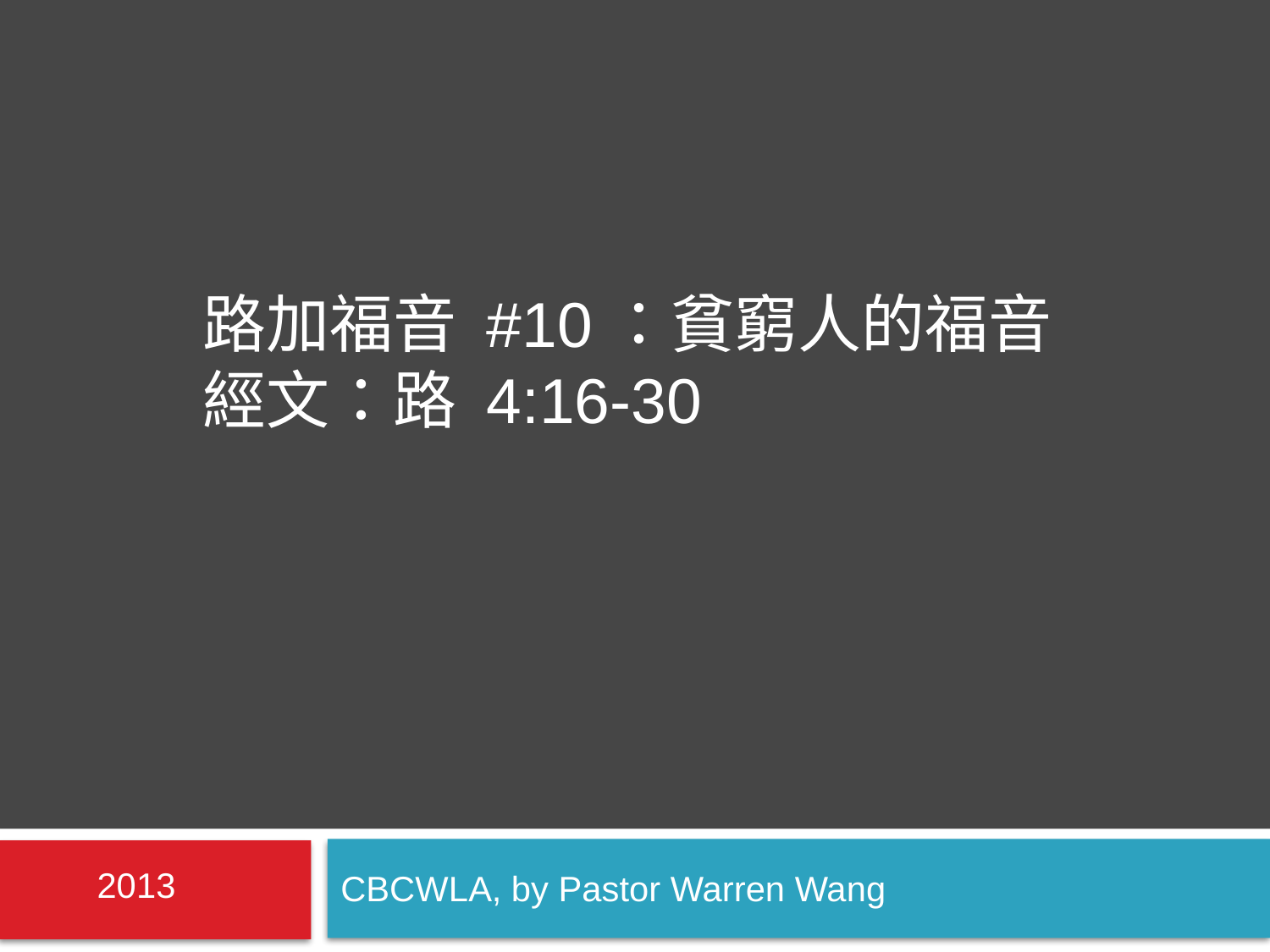

# 路加福音 #10：貧窮人的福音 經文：路 4:16-30
CBCWLA, by Pastor Warren Wang
2013